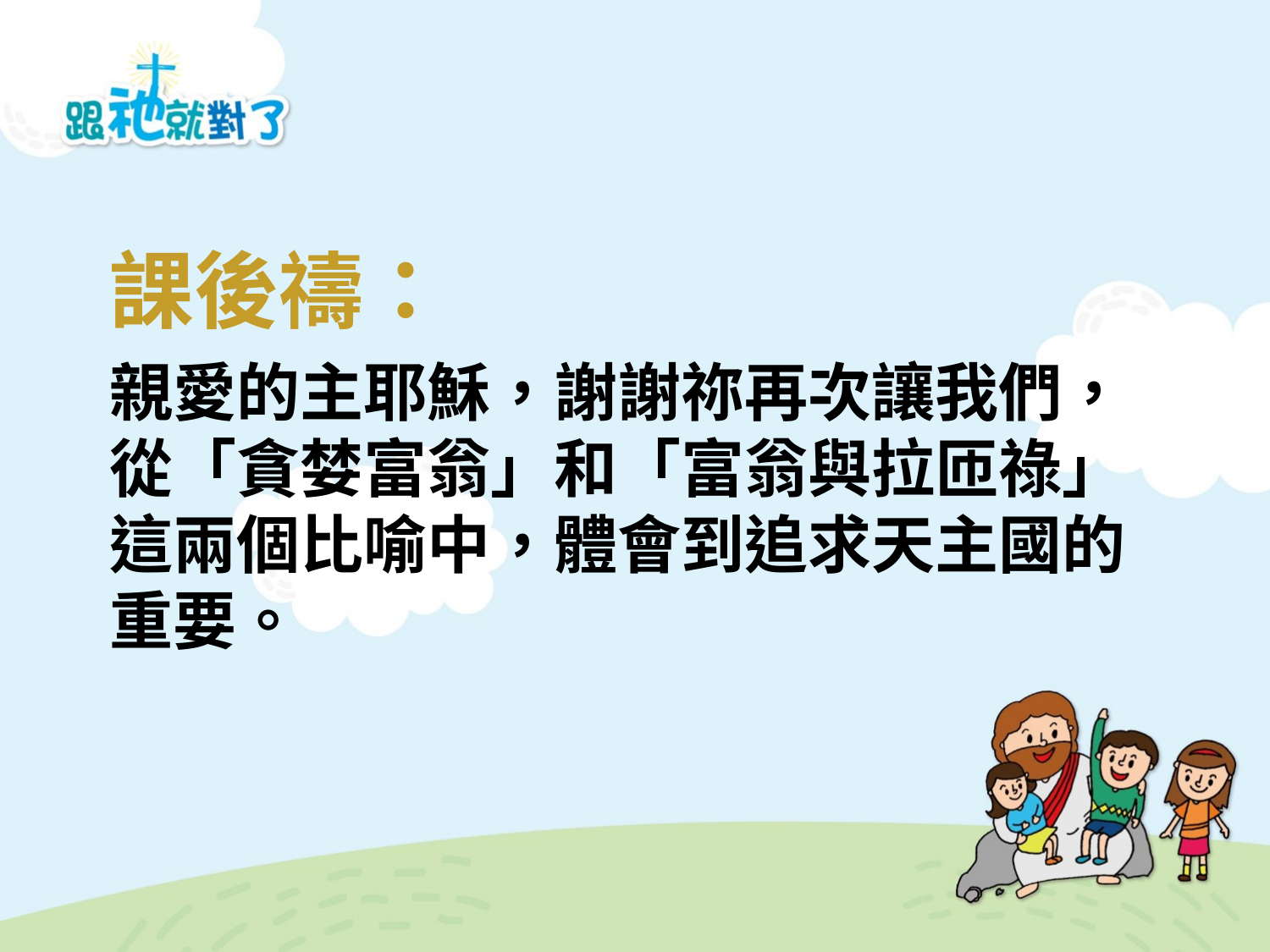

課後禱：
親愛的主耶穌，謝謝祢再次讓我們，從「貪婪富翁」和「富翁與拉匝祿」這兩個比喻中，體會到追求天主國的重要。